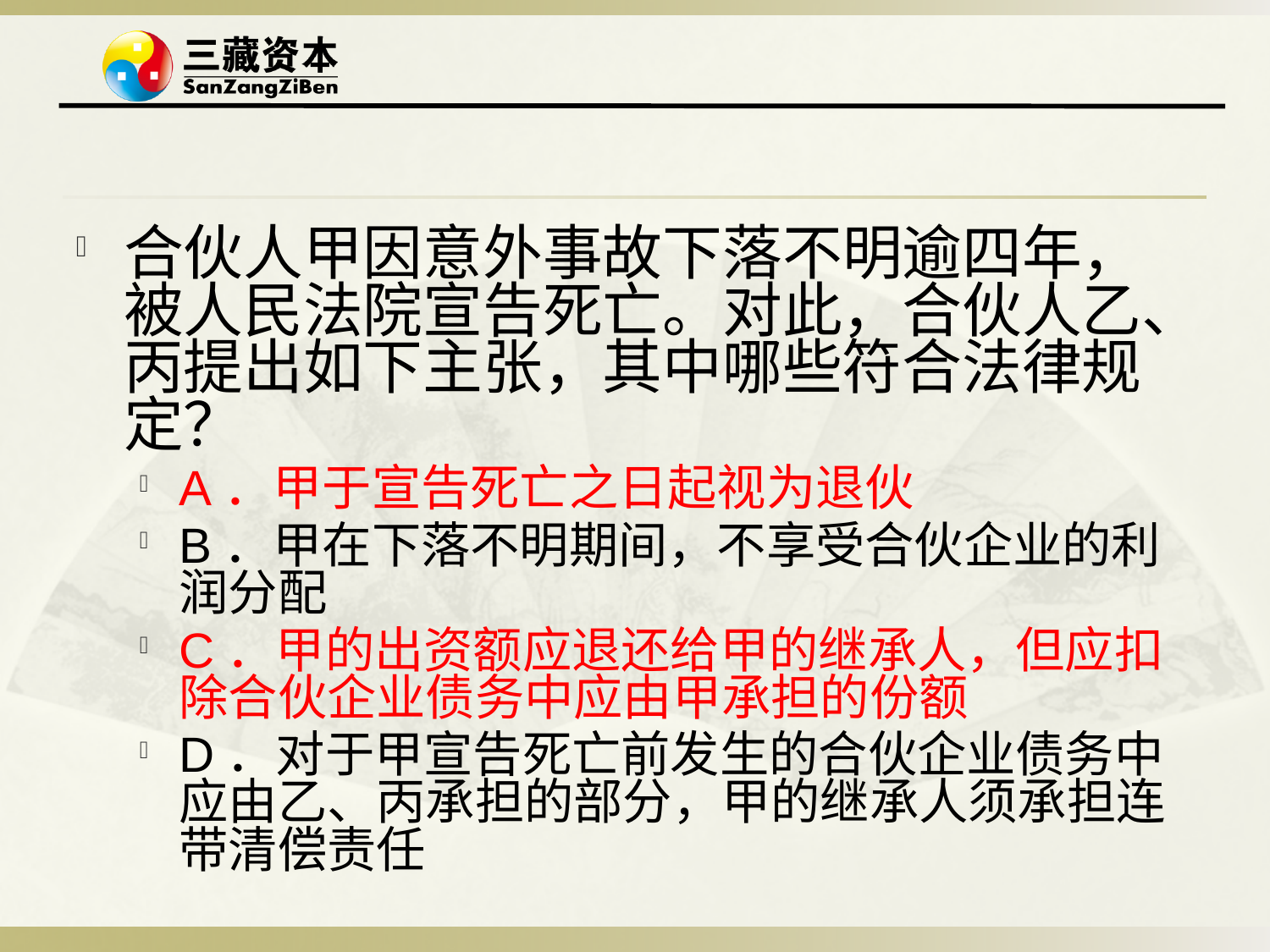

#
合伙人甲因意外事故下落不明逾四年，被人民法院宣告死亡。对此，合伙人乙、丙提出如下主张，其中哪些符合法律规定？
A．甲于宣告死亡之日起视为退伙
B．甲在下落不明期间，不享受合伙企业的利润分配
C．甲的出资额应退还给甲的继承人，但应扣除合伙企业债务中应由甲承担的份额
D．对于甲宣告死亡前发生的合伙企业债务中应由乙、丙承担的部分，甲的继承人须承担连带清偿责任